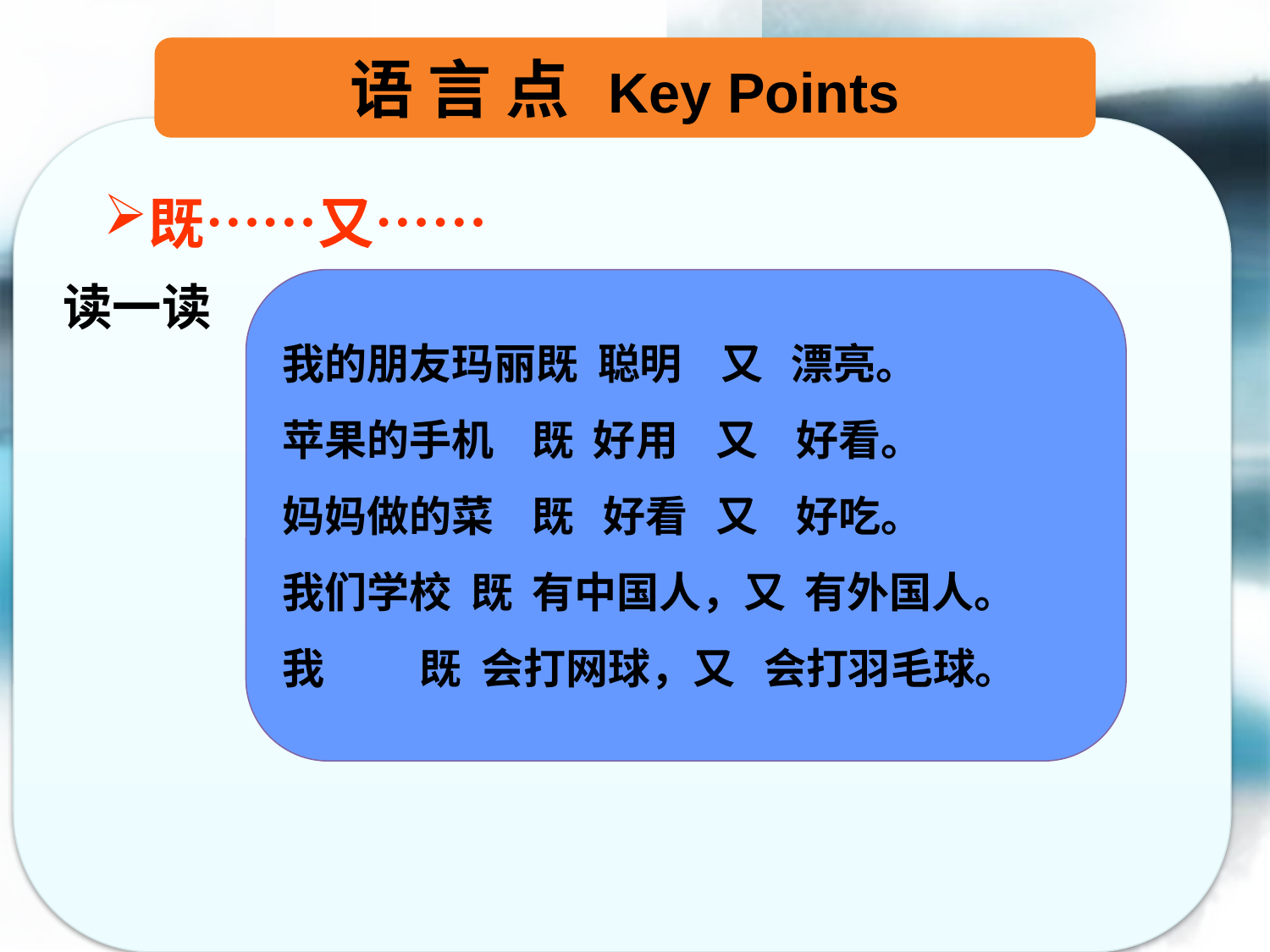

语 言 点  Key Points

既……又……
读一读

我的朋友玛丽既  聪明    又   漂亮。
苹果的手机    既  好用    又    好看。
妈妈做的菜    既   好看   又    好吃。
我们学校  既  有中国人，又  有外国人。
我          既  会打网球，又   会打羽毛球。